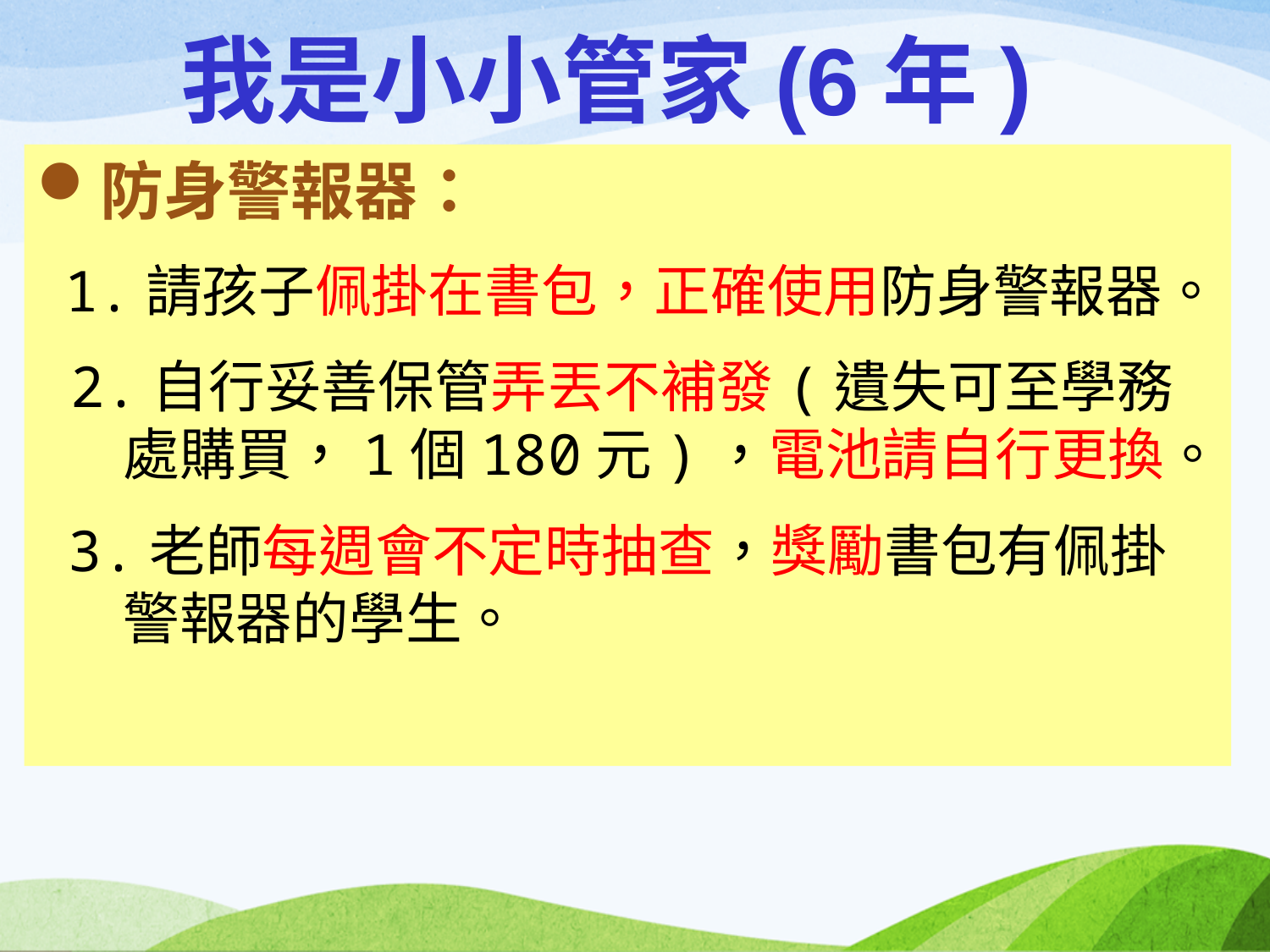

# 我是小小管家(6年)
防身警報器：
  1.請孩子佩掛在書包，正確使用防身警報器。
 2.自行妥善保管弄丟不補發(遺失可至學務處購買，1個180元)，電池請自行更換。
  3.老師每週會不定時抽查，獎勵書包有佩掛警報器的學生。

榮譽簿(暫放教室，二下期末發回)
閱讀紀錄簿(下週一發)
唐詩本
姓名印章(暫放教室，二下期末發回)
隔板(暫放教室，二下期末發回)
防身警報器(已發下)
美術家護照